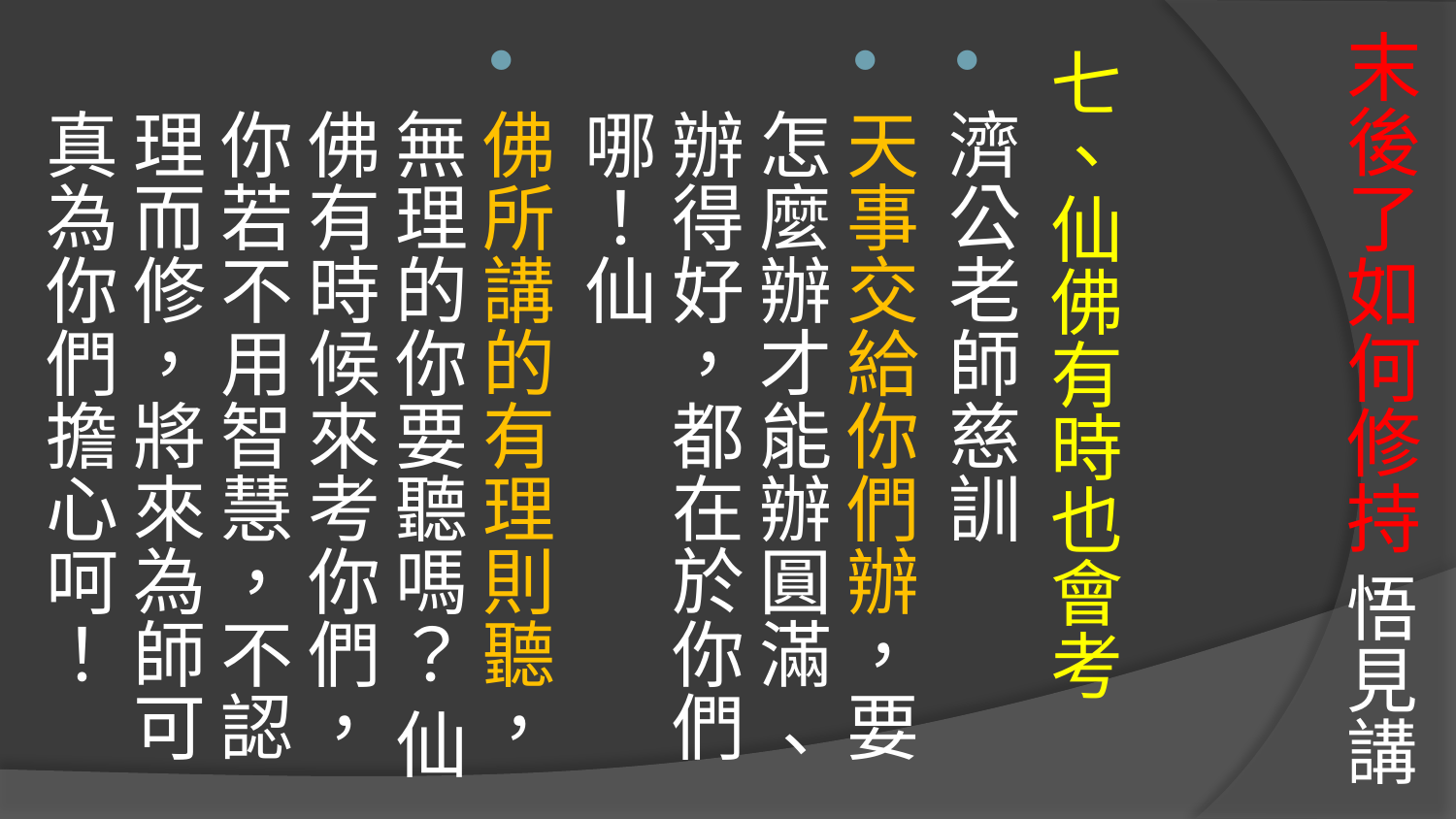

# 末後了如何修持 悟見講
七、仙佛有時也會考
濟公老師慈訓
天事交給你們辦，要怎麼辦才能辦圓滿 、辦得好，都在於你們哪！仙
佛所講的有理則聽，無理的你要聽嗎？ 仙佛有時候來考你們，你若不用智慧，不認理而修，將來為師可真為你們擔心呵！